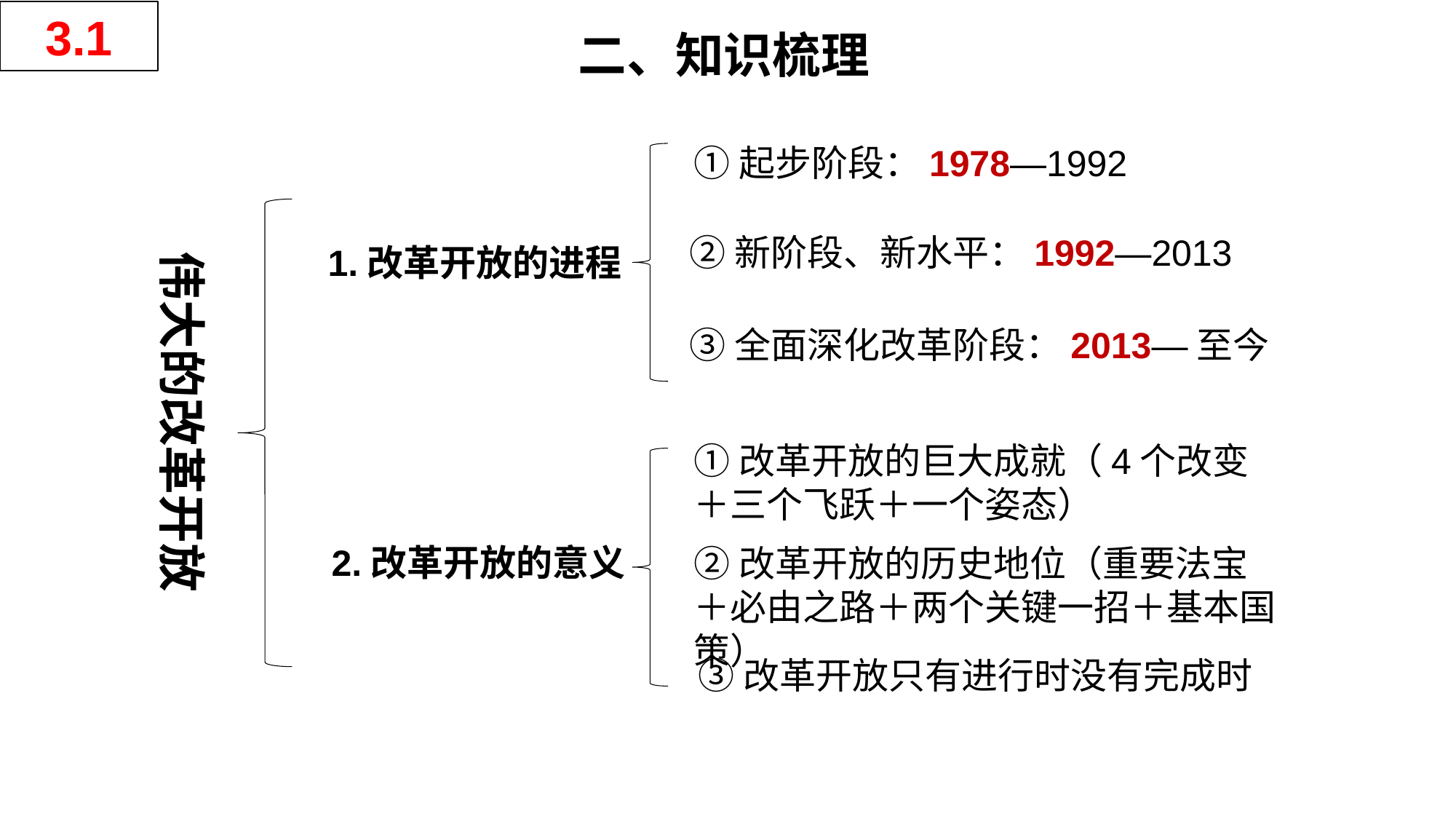

二、知识梳理
3.1
①起步阶段：1978—1992

②新阶段、新水平：1992—2013
③全面深化改革阶段：2013—至今

1.改革开放的进程
伟大的改革开放
①改革开放的巨大成就（4个改变＋三个飞跃＋一个姿态）

②改革开放的历史地位（重要法宝＋必由之路＋两个关键一招＋基本国策）
③改革开放只有进行时没有完成时
2.改革开放的意义